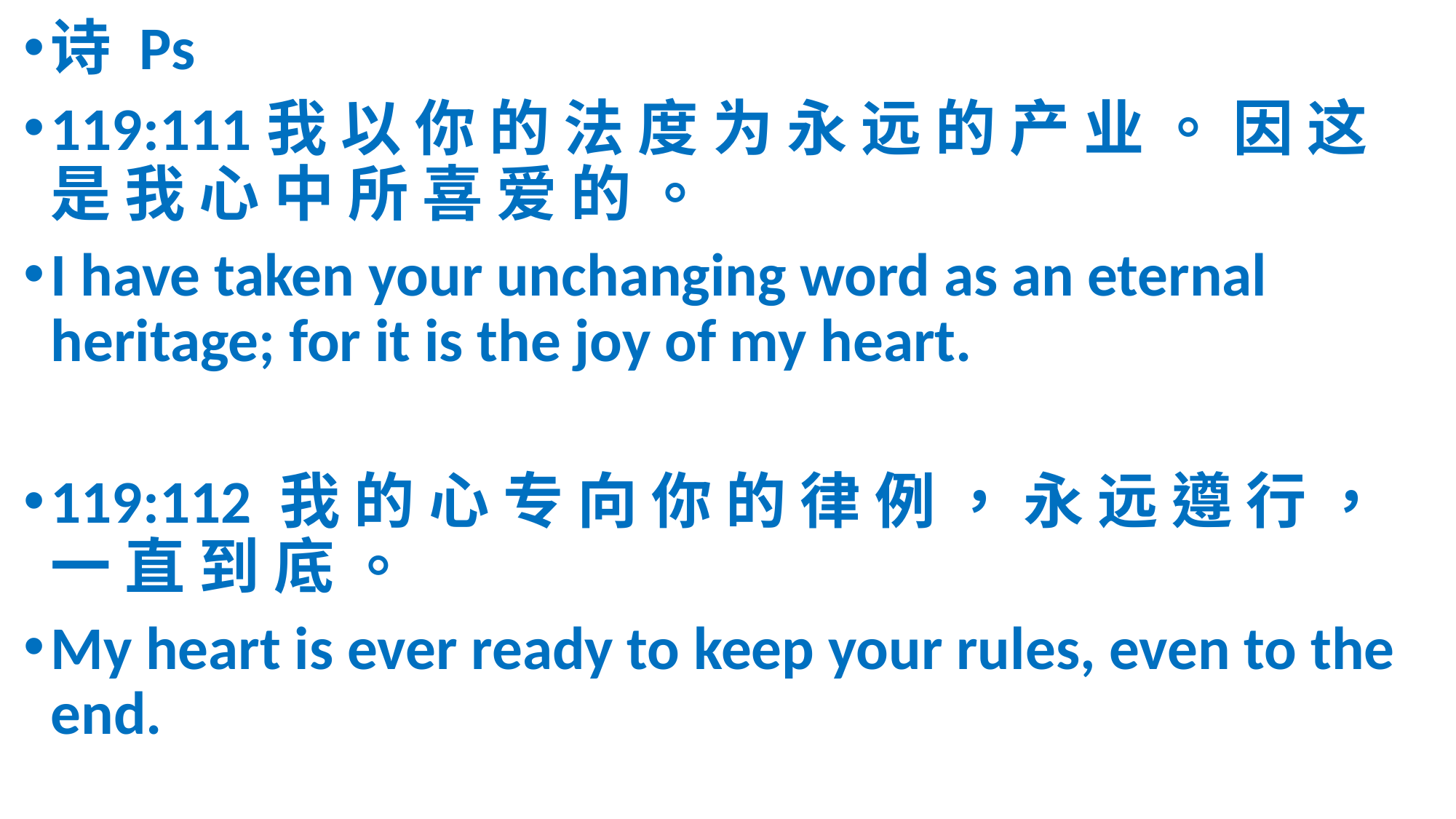

诗 Ps
119:111我 以 你 的 法 度 为 永 远 的 产 业 。 因 这 是 我 心 中 所 喜 爱 的 。
I have taken your unchanging word as an eternal heritage; for it is the joy of my heart.

119:112 我 的 心 专 向 你 的 律 例 ， 永 远 遵 行 ， 一 直 到 底 。
My heart is ever ready to keep your rules, even to the end.